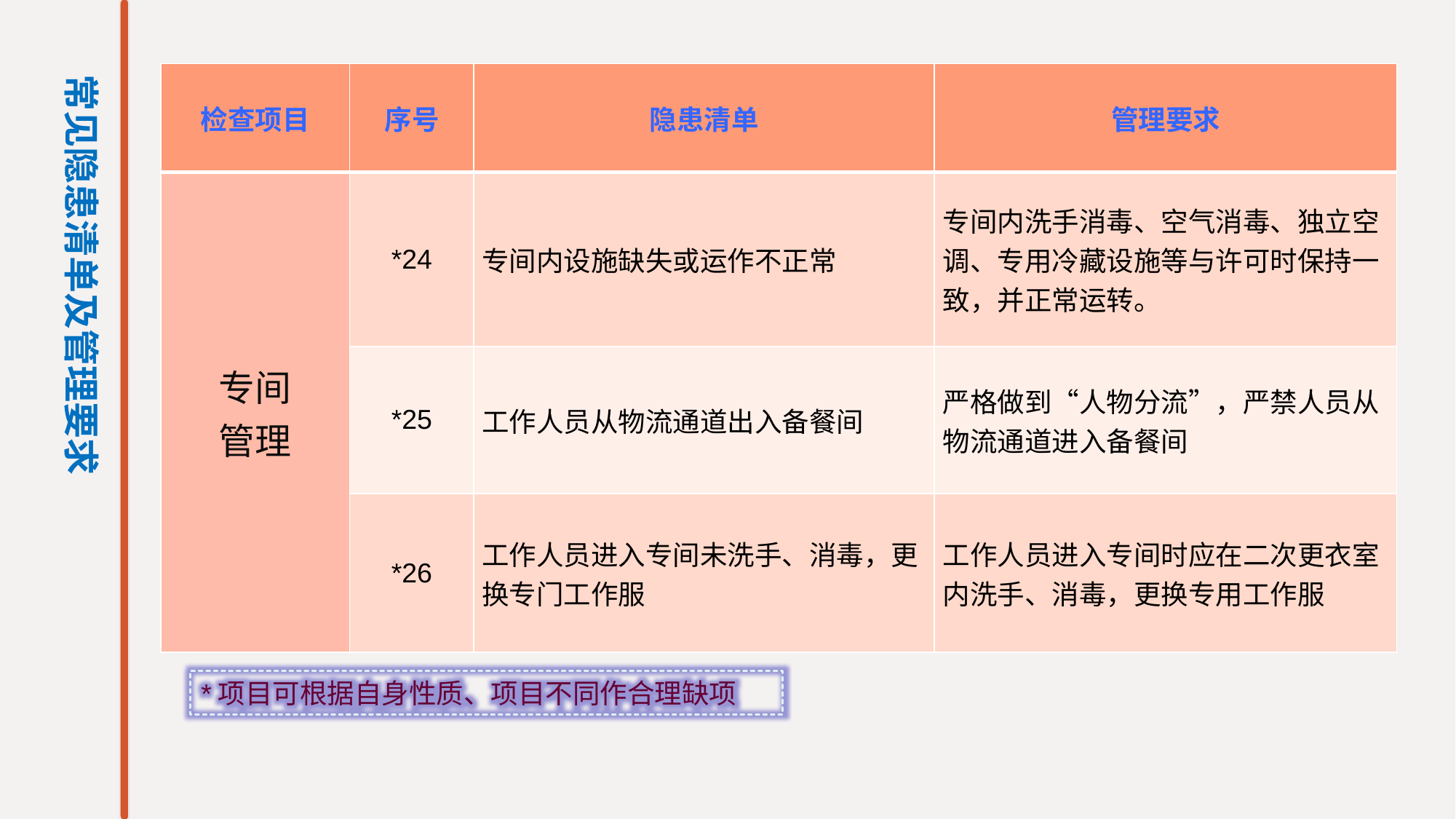

| 检查项目 | 序号 | 隐患清单 | 管理要求 |
| --- | --- | --- | --- |
| 专间 管理 | \*24 | 专间内设施缺失或运作不正常 | 专间内洗手消毒、空气消毒、独立空调、专用冷藏设施等与许可时保持一致，并正常运转。 |
|  | \*25 | 工作人员从物流通道出入备餐间 | 严格做到“人物分流”，严禁人员从物流通道进入备餐间 |
|  | \*26 | 工作人员进入专间未洗手、消毒，更换专门工作服 | 工作人员进入专间时应在二次更衣室内洗手、消毒，更换专用工作服 |
常见隐患清单及管理要求
*项目可根据自身性质、项目不同作合理缺项